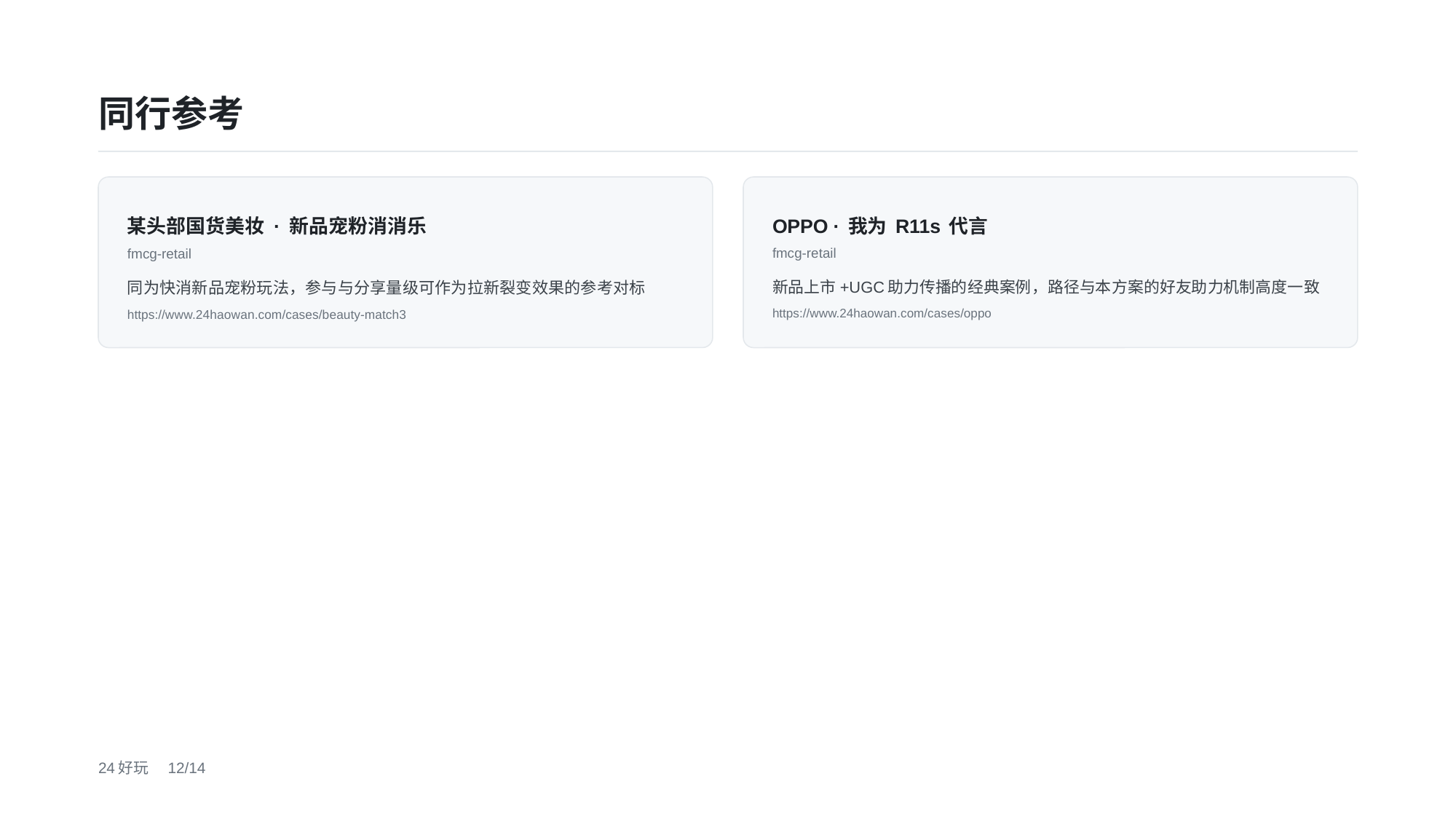

同行参考

某头部国货美妆 · 新品宠粉消消乐
fmcg-retail
同为快消新品宠粉玩法，参与与分享量级可作为拉新裂变效果的参考对标
https://www.24haowan.com/cases/beauty-match3
OPPO · 我为 R11s 代言
fmcg-retail
新品上市+UGC助力传播的经典案例，路径与本方案的好友助力机制高度一致
https://www.24haowan.com/cases/oppo
24好玩　12/14